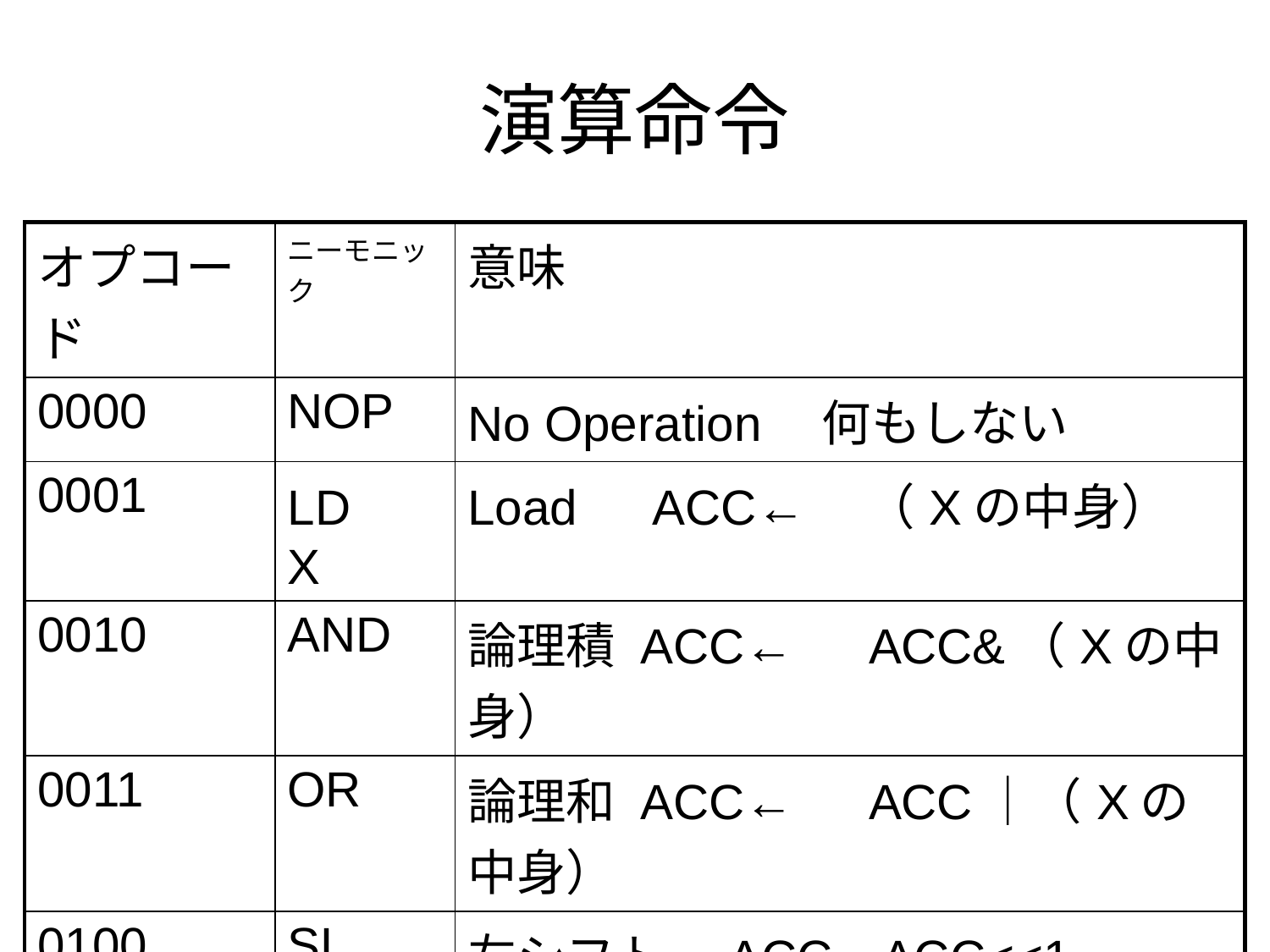

# 演算命令
| オプコード | ニーモニック | 意味 |
| --- | --- | --- |
| 0000 | NOP | No Operation　何もしない |
| 0001 | LD　X | Load　ACC←　（Xの中身） |
| 0010 | AND | 論理積 ACC←　ACC&（Xの中身） |
| 0011 | OR | 論理和 ACC←　ACC｜（Xの中身） |
| 0100 | SL | 左シフト　ACC←ACC<<1 |
| 0101 | SR | 右シフト　ACC←ACC>>1 |
| 0110 | ADD | 加算　ACC←ACC+（Xの中身） |
| 0111 | SUB | 減算　ACC←ACC-（Xの中身） |
| 1000 | ST　X | Store　（X）　←　ACC |